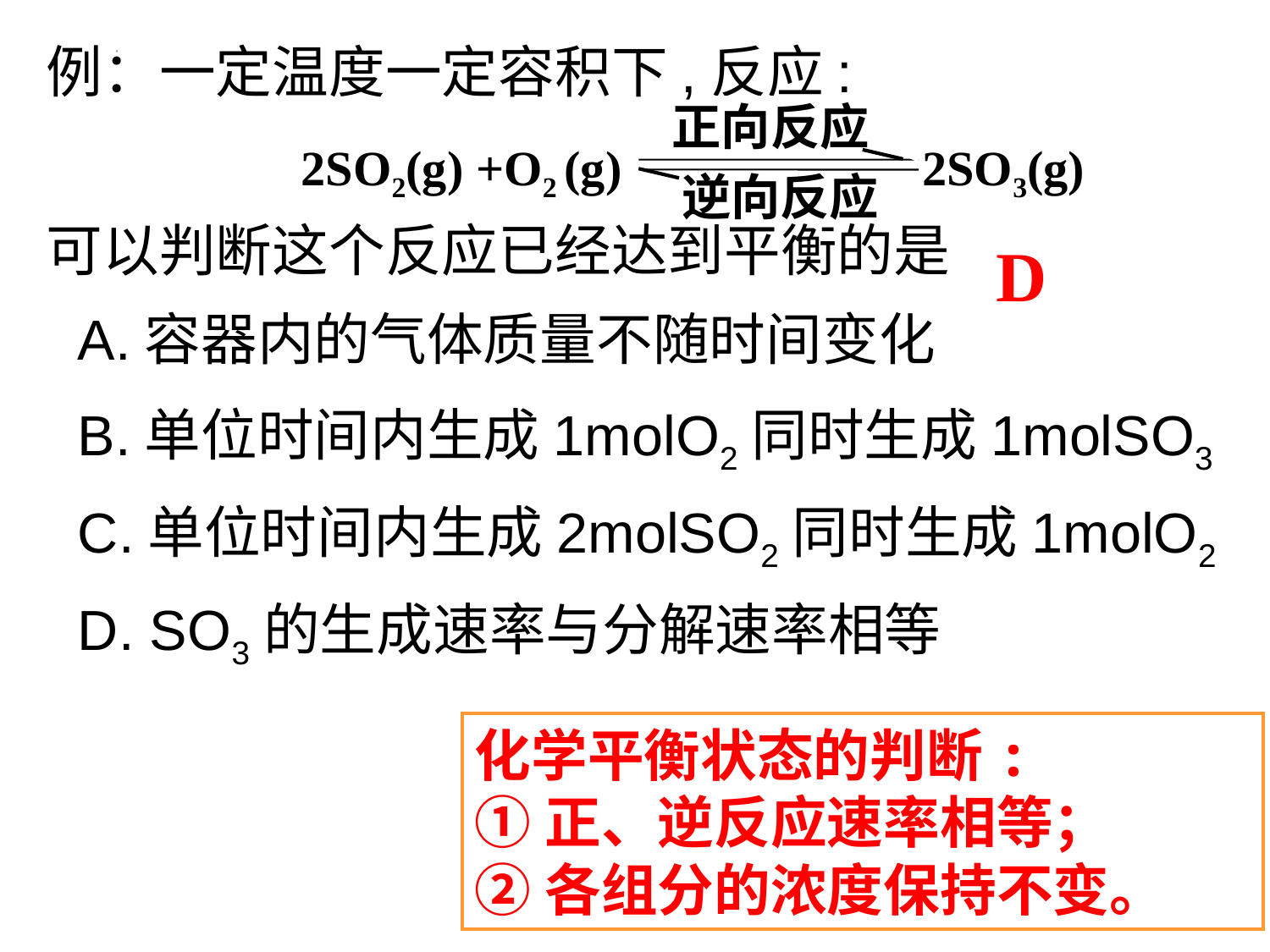

例：一定温度一定容积下,反应:

可以判断这个反应已经达到平衡的是
  A.容器内的气体质量不随时间变化
  B.单位时间内生成1molO2同时生成1molSO3
  C.单位时间内生成2molSO2同时生成1molO2
  D. SO3的生成速率与分解速率相等

正向反应

逆向反应
2SO2(g) +O2 (g)                                         2SO3(g)
D
化学平衡状态的判断:
①正、逆反应速率相等；
②各组分的浓度保持不变。